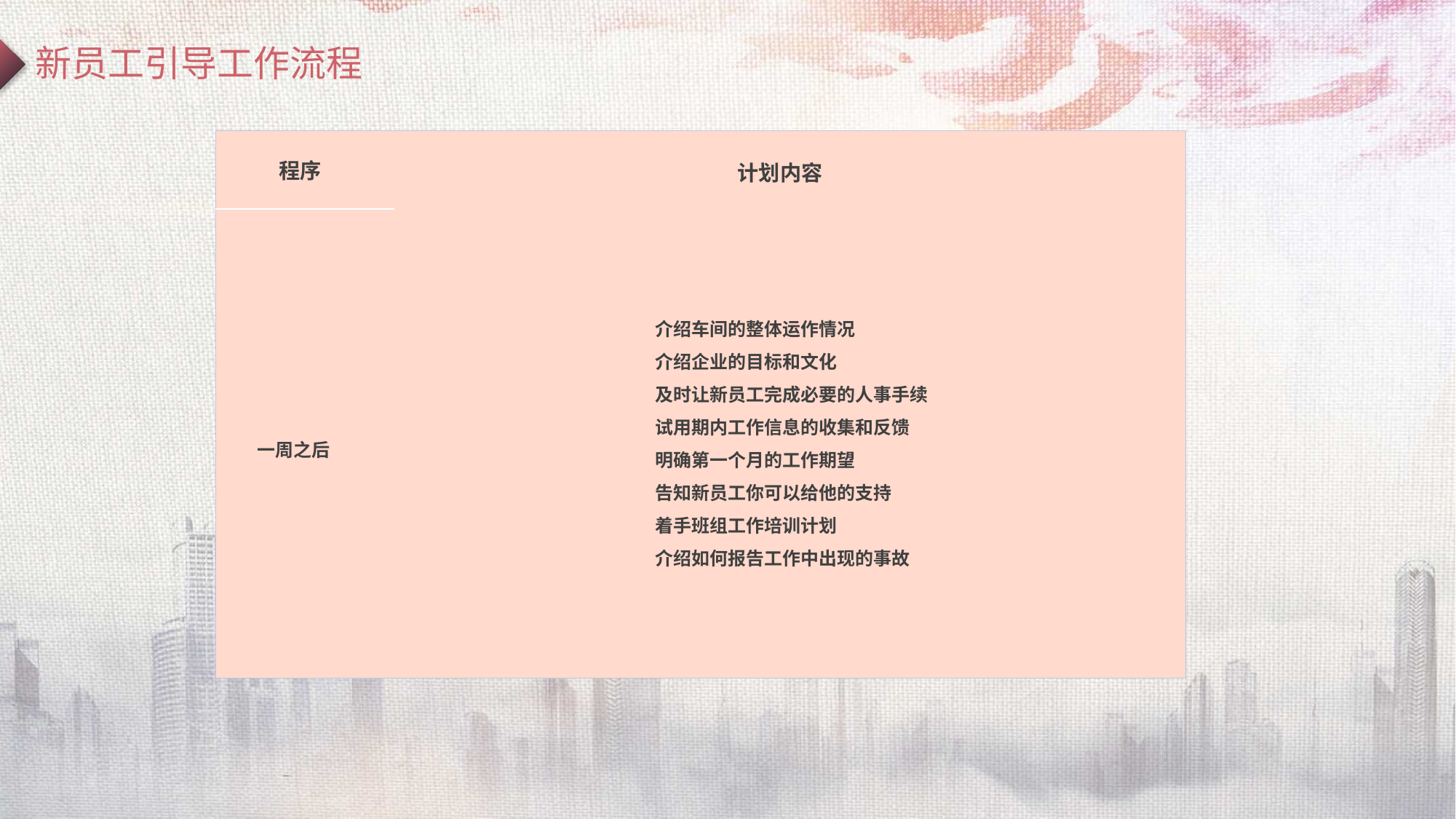

新员工引导工作流程

|  |  |
| --- | --- |
|  |  |
程序
计划内容
介绍车间的整体运作情况
介绍企业的目标和文化
及时让新员工完成必要的人事手续
试用期内工作信息的收集和反馈
明确第一个月的工作期望
告知新员工你可以给他的支持
着手班组工作培训计划
介绍如何报告工作中出现的事故
一周之后